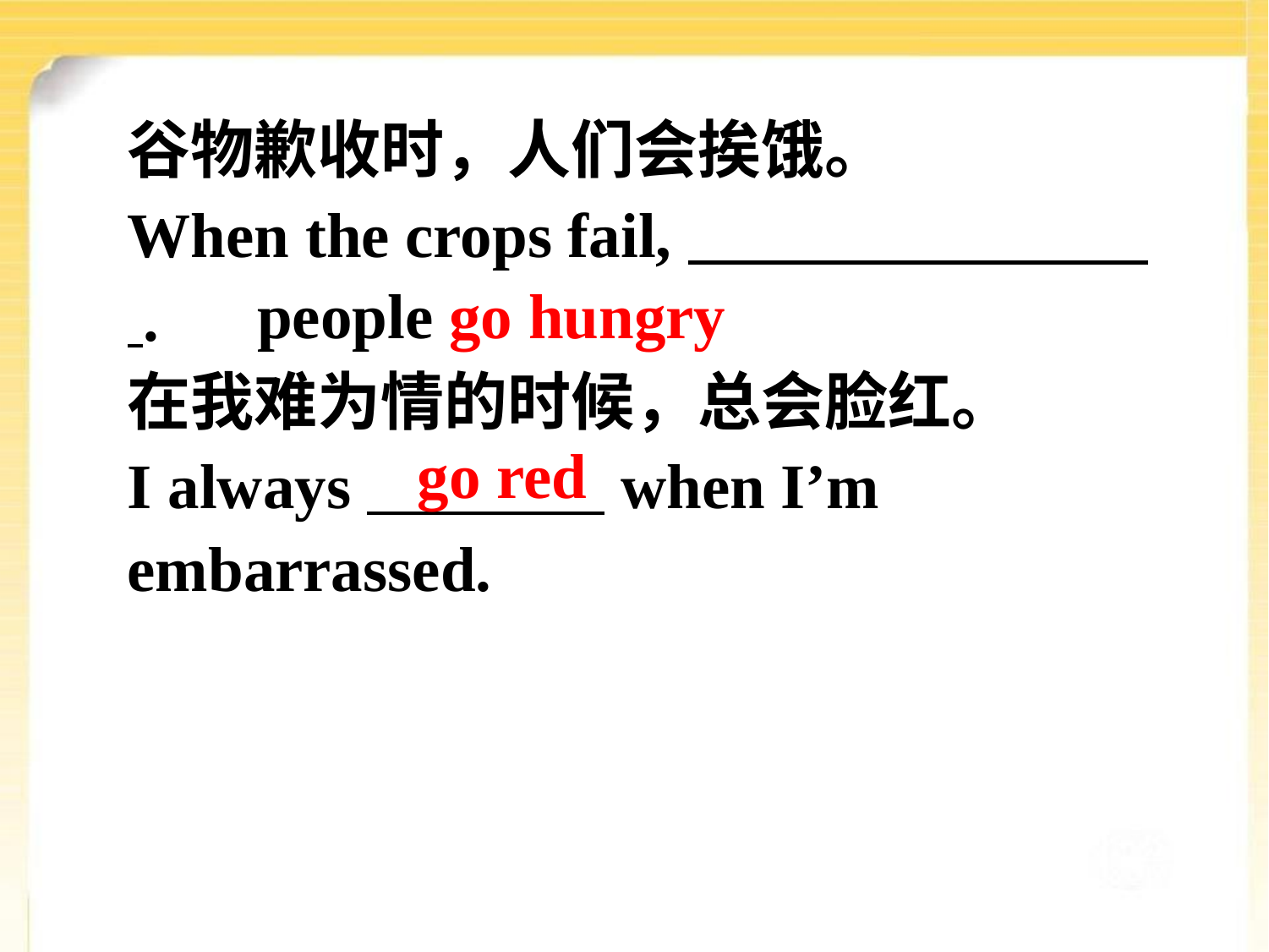

谷物歉收时，人们会挨饿。
When the crops fail,                                .
在我难为情的时候，总会脸红。
I always                 when I’m embarrassed.
people go hungry
go red